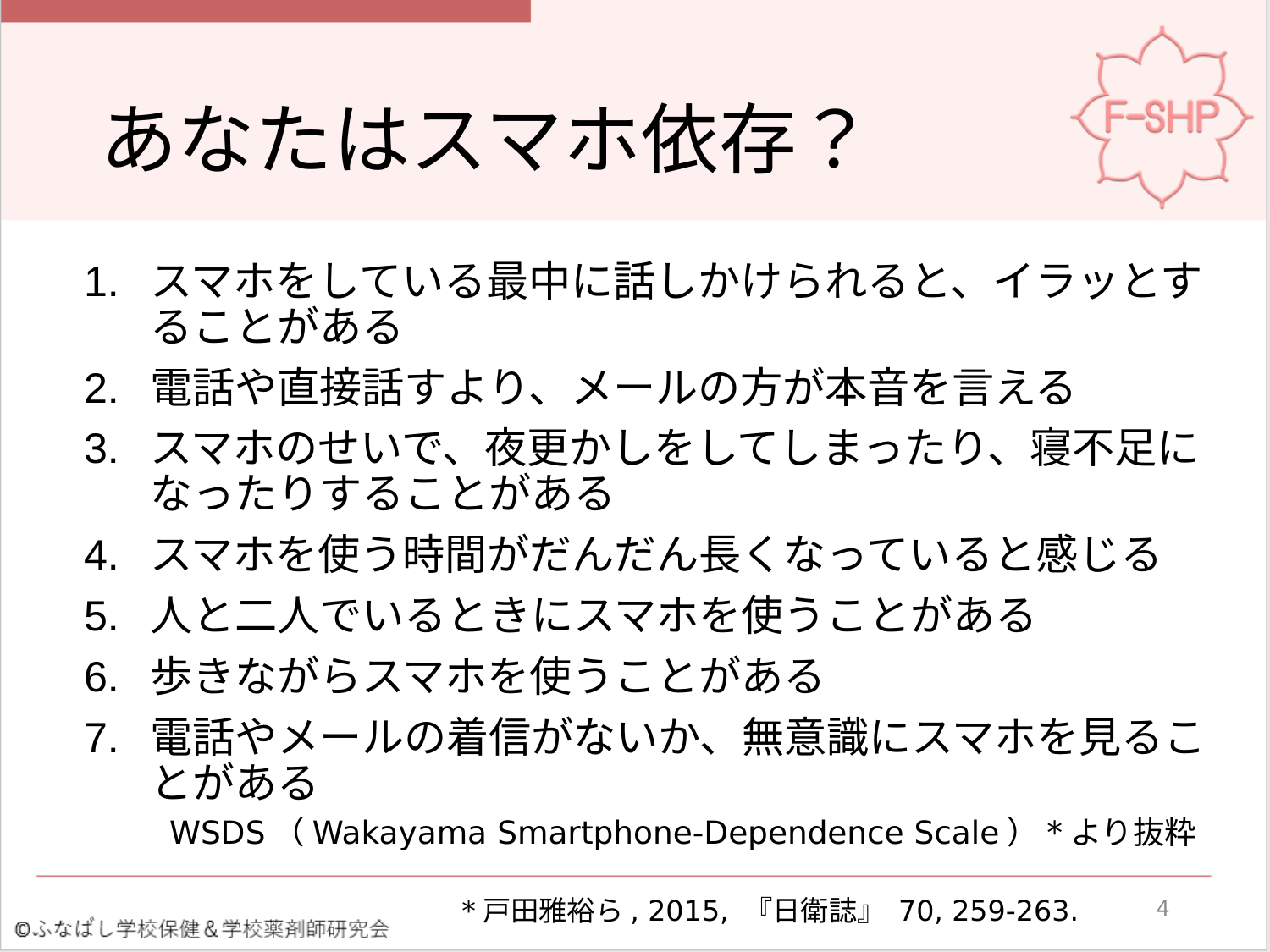

# あなたはスマホ依存？
スマホをしている最中に話しかけられると、イラッとすることがある
電話や直接話すより、メールの方が本音を言える
スマホのせいで、夜更かしをしてしまったり、寝不足になったりすることがある
スマホを使う時間がだんだん長くなっていると感じる
人と二人でいるときにスマホを使うことがある
歩きながらスマホを使うことがある
電話やメールの着信がないか、無意識にスマホを見ることがある
WSDS（Wakayama Smartphone-Dependence Scale）*より抜粋
4
*戸田雅裕ら, 2015, 『日衛誌』 70, 259-263.